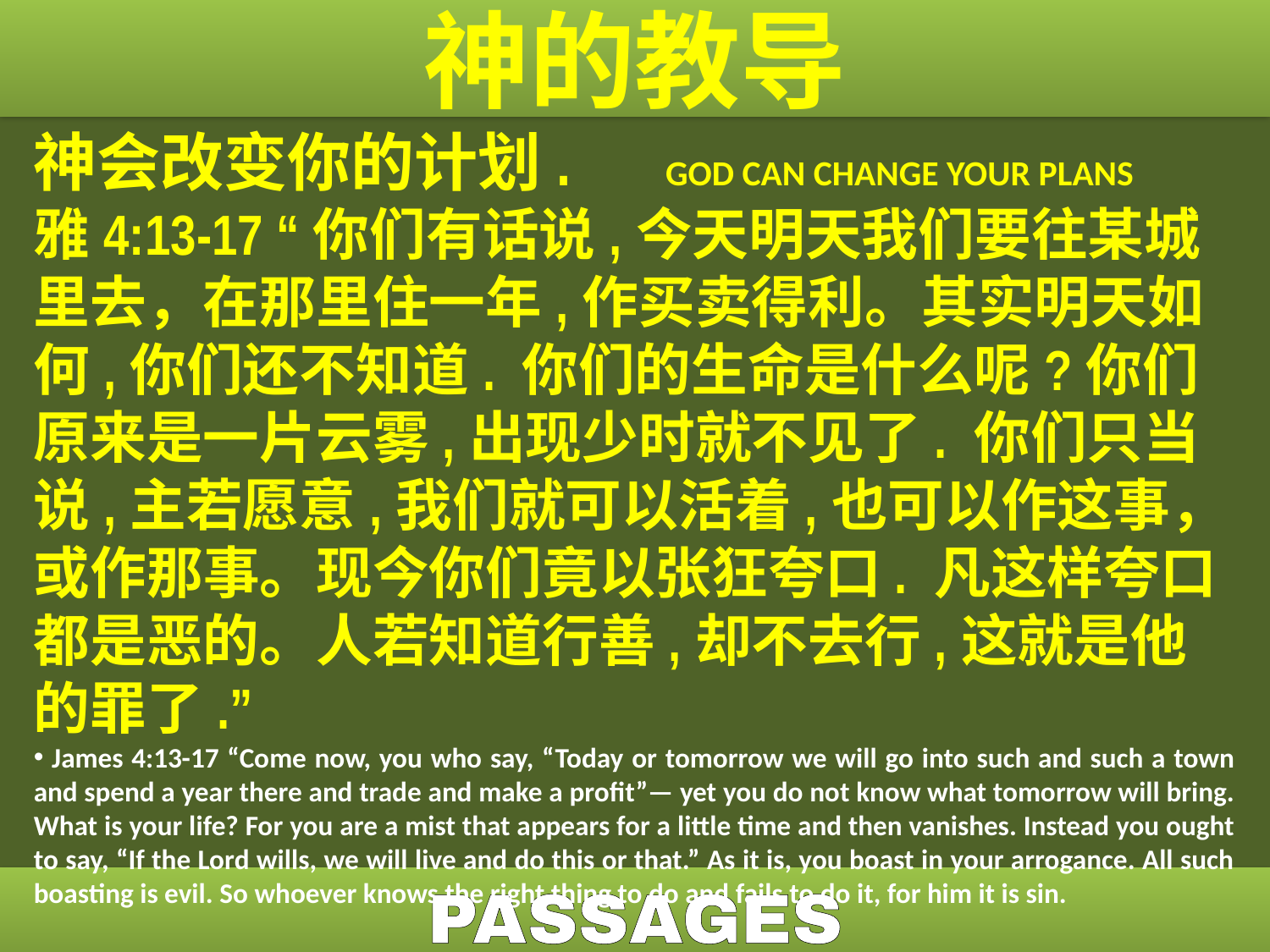

神的教导
神会改变你的计划.       GOD CAN CHANGE YOUR PLANS
雅4:13-17 “你们有话说,今天明天我们要往某城里去，在那里住一年,作买卖得利。其实明天如何,你们还不知道. 你们的生命是什么呢?你们原来是一片云雾,出现少时就不见了. 你们只当说,主若愿意,我们就可以活着,也可以作这事，或作那事。现今你们竟以张狂夸口. 凡这样夸口都是恶的。人若知道行善,却不去行,这就是他的罪了.”
 James 4:13-17 “Come now, you who say, “Today or tomorrow we will go into such and such a town and spend a year there and trade and make a profit”— yet you do not know what tomorrow will bring. What is your life? For you are a mist that appears for a little time and then vanishes. Instead you ought to say, “If the Lord wills, we will live and do this or that.” As it is, you boast in your arrogance. All such boasting is evil. So whoever knows the right thing to do and fails to do it, for him it is sin.

PASSAGES